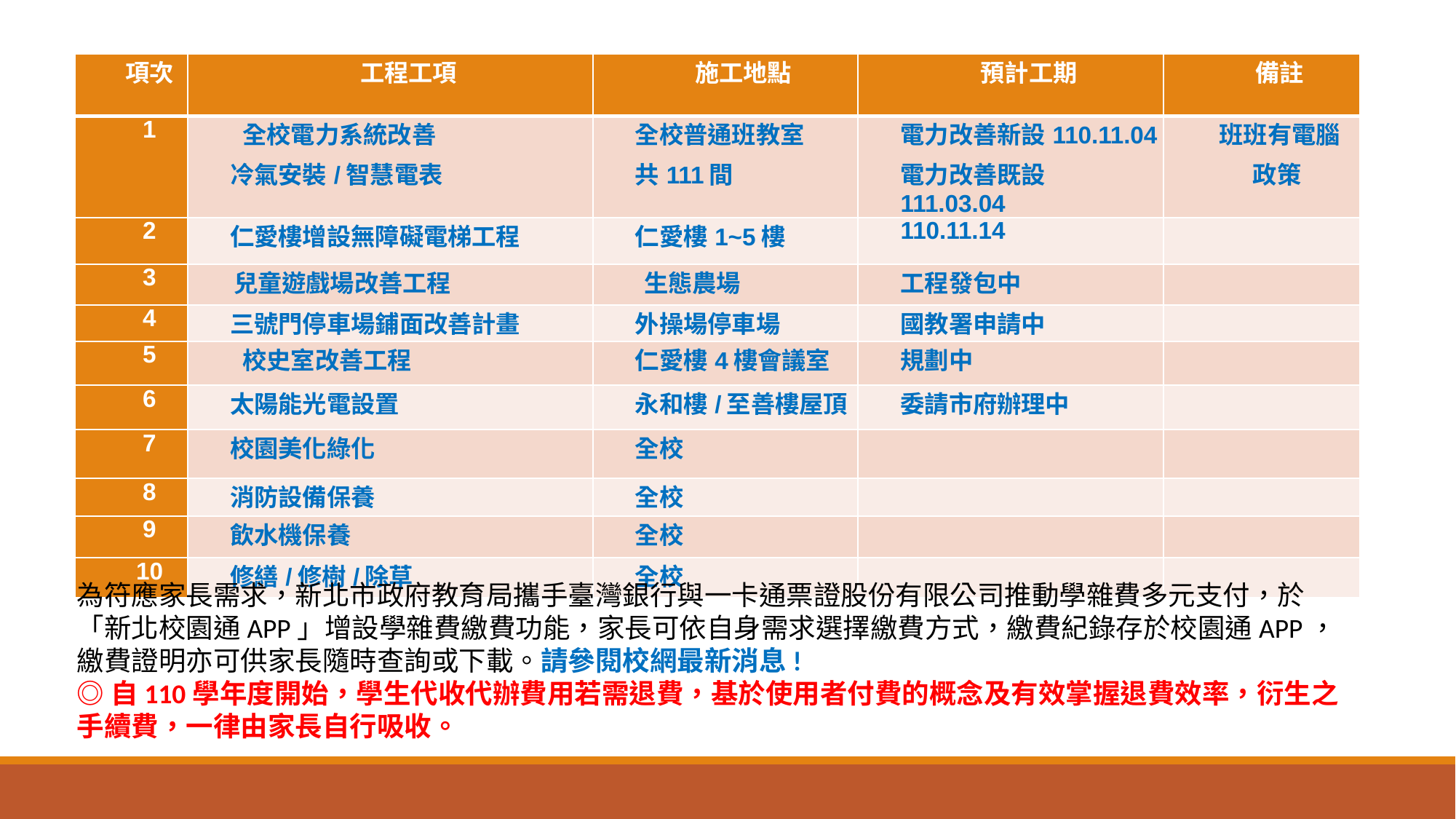

| 項次 | 工程工項 | 施工地點 | 預計工期 | 備註 |
| --- | --- | --- | --- | --- |
| 1 | 全校電力系統改善 冷氣安裝/智慧電表 | 全校普通班教室 共111間 | 電力改善新設110.11.04 電力改善既設111.03.04 | 班班有電腦 政策 |
| 2 | 仁愛樓增設無障礙電梯工程 | 仁愛樓1~5樓 | 110.11.14 |  |
| 3 | 兒童遊戲場改善工程 | 生態農場 | 工程發包中 |  |
| 4 | 三號門停車場鋪面改善計畫 | 外操場停車場 | 國教署申請中 |  |
| 5 | 校史室改善工程 | 仁愛樓4樓會議室 | 規劃中 |  |
| 6 | 太陽能光電設置 | 永和樓/至善樓屋頂 | 委請市府辦理中 |  |
| 7 | 校園美化綠化 | 全校 |  |  |
| 8 | 消防設備保養 | 全校 |  |  |
| 9 | 飲水機保養 | 全校 |  |  |
| 10 | 修繕/修樹/除草 | 全校 |  |  |
為符應家長需求，新北市政府教育局攜手臺灣銀行與一卡通票證股份有限公司推動學雜費多元支付，於「新北校園通APP」增設學雜費繳費功能，家長可依自身需求選擇繳費方式，繳費紀錄存於校園通APP，繳費證明亦可供家長隨時查詢或下載。請參閱校網最新消息!
◎自110學年度開始，學生代收代辦費用若需退費，基於使用者付費的概念及有效掌握退費效率，衍生之手續費，一律由家長自行吸收。